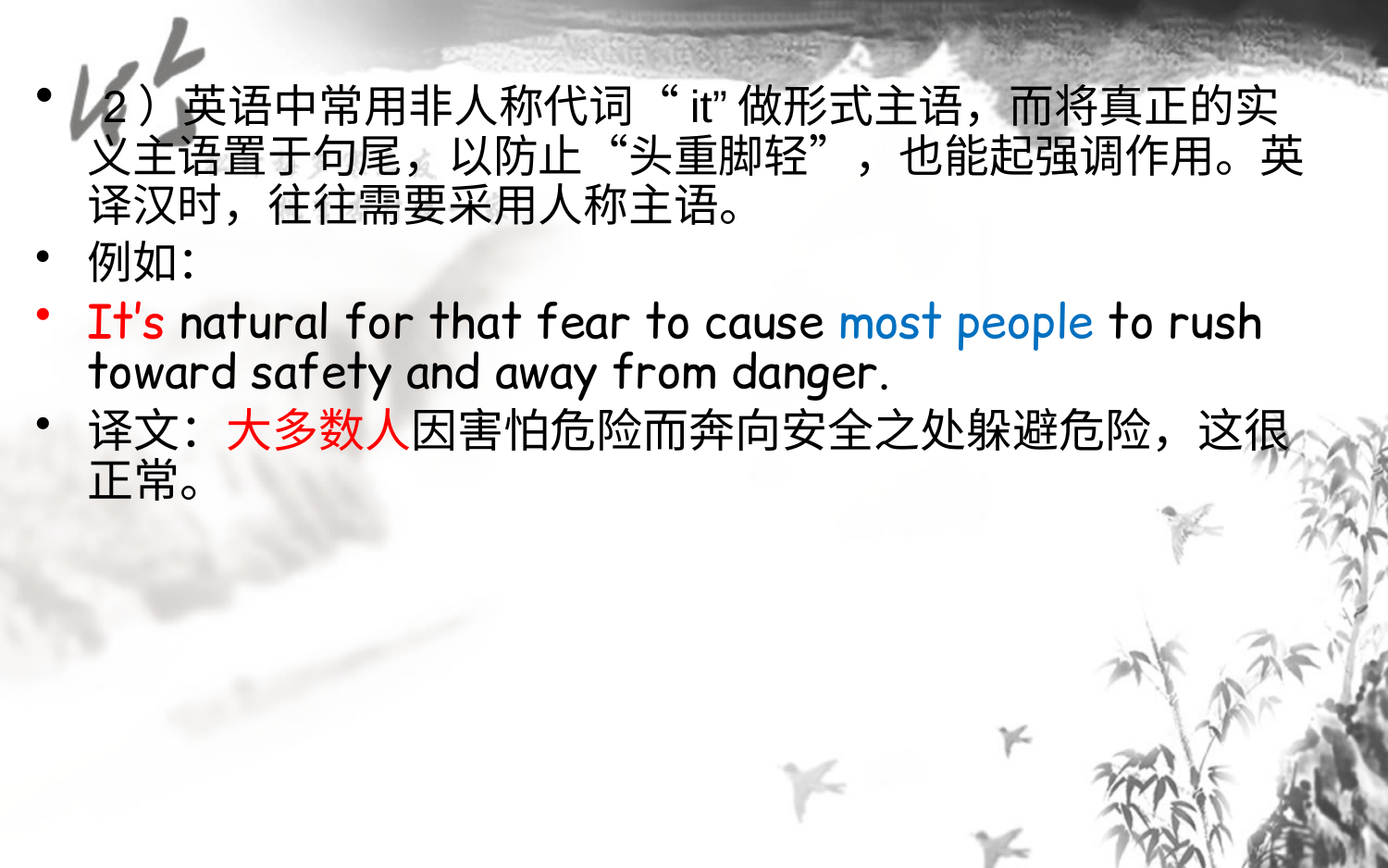

2）英语中常用非人称代词“it”做形式主语，而将真正的实义主语置于句尾，以防止“头重脚轻”，也能起强调作用。英译汉时，往往需要采用人称主语。
例如：
It’s natural for that fear to cause most people to rush toward safety and away from danger.
译文：大多数人因害怕危险而奔向安全之处躲避危险，这很正常。